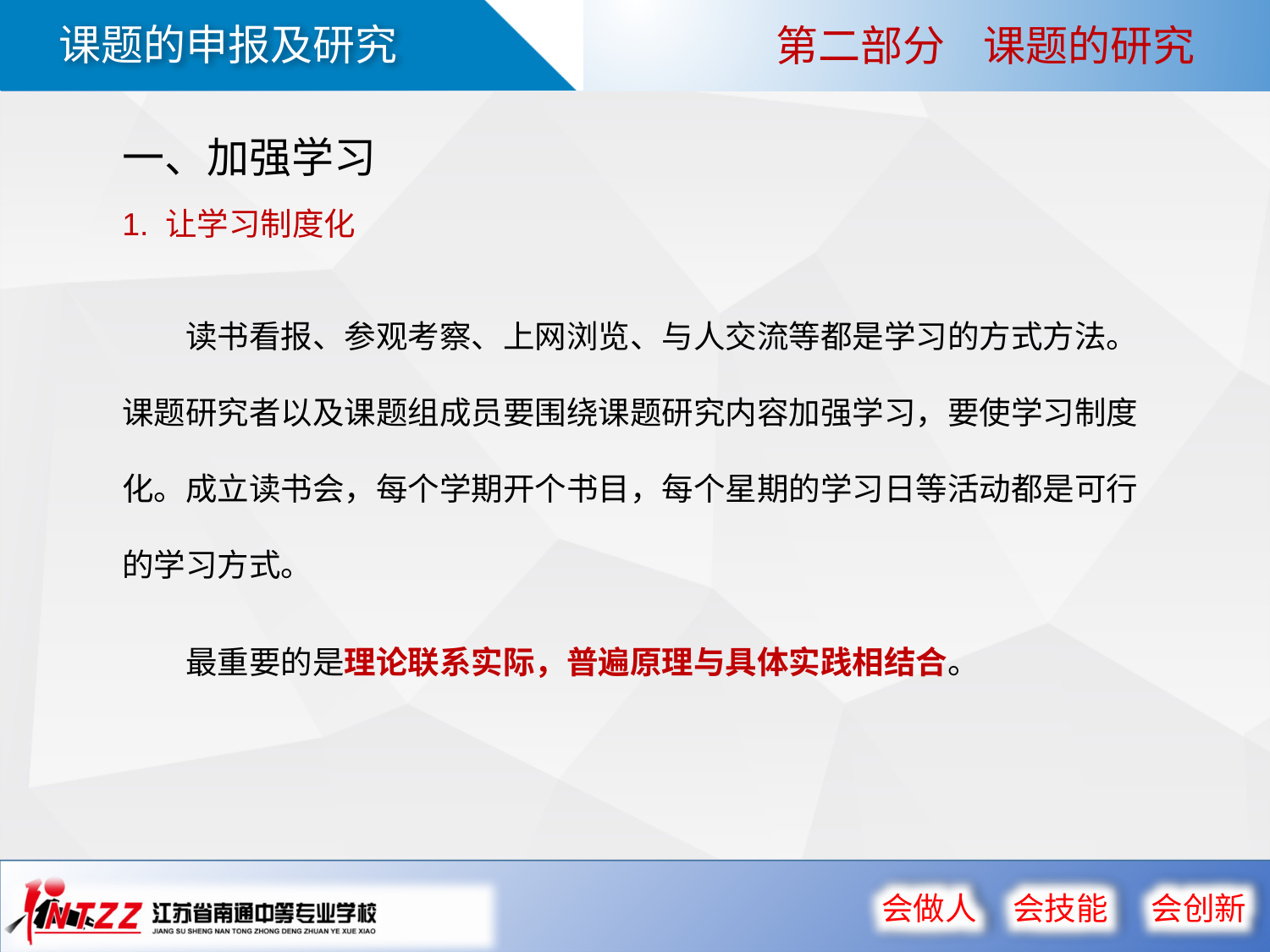

第二部分    课题的研究
一、加强学习
1. 让学习制度化
读书看报、参观考察、上网浏览、与人交流等都是学习的方式方法。课题研究者以及课题组成员要围绕课题研究内容加强学习，要使学习制度化。成立读书会，每个学期开个书目，每个星期的学习日等活动都是可行的学习方式。
最重要的是理论联系实际，普遍原理与具体实践相结合。